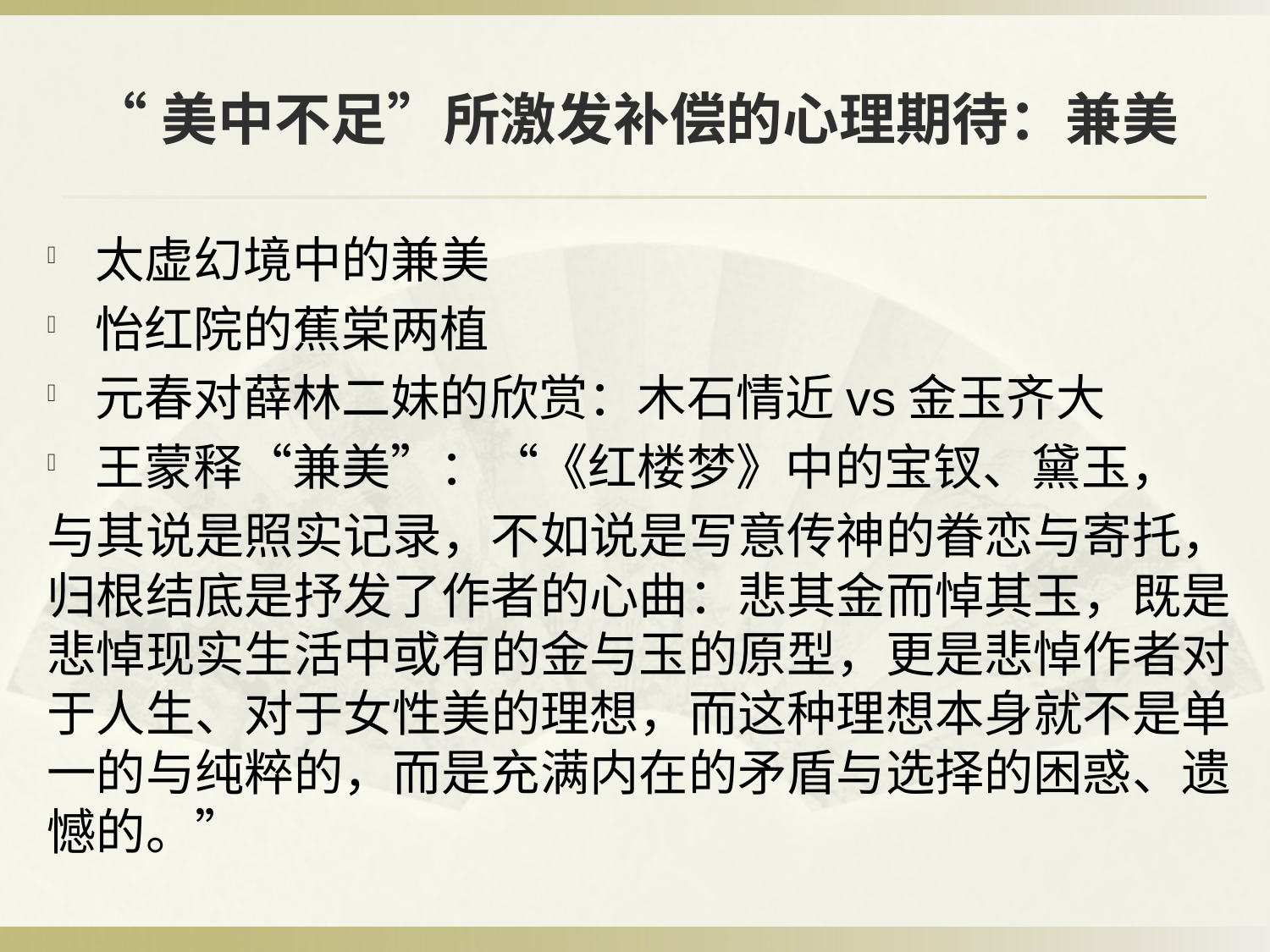

# “美中不足”所激发补偿的心理期待：兼美
太虚幻境中的兼美
怡红院的蕉棠两植
元春对薛林二妹的欣赏：木石情近vs金玉齐大
王蒙释“兼美”：“《红楼梦》中的宝钗、黛玉，
与其说是照实记录，不如说是写意传神的眷恋与寄托，归根结底是抒发了作者的心曲：悲其金而悼其玉，既是悲悼现实生活中或有的金与玉的原型，更是悲悼作者对于人生、对于女性美的理想，而这种理想本身就不是单一的与纯粹的，而是充满内在的矛盾与选择的困惑、遗憾的。”